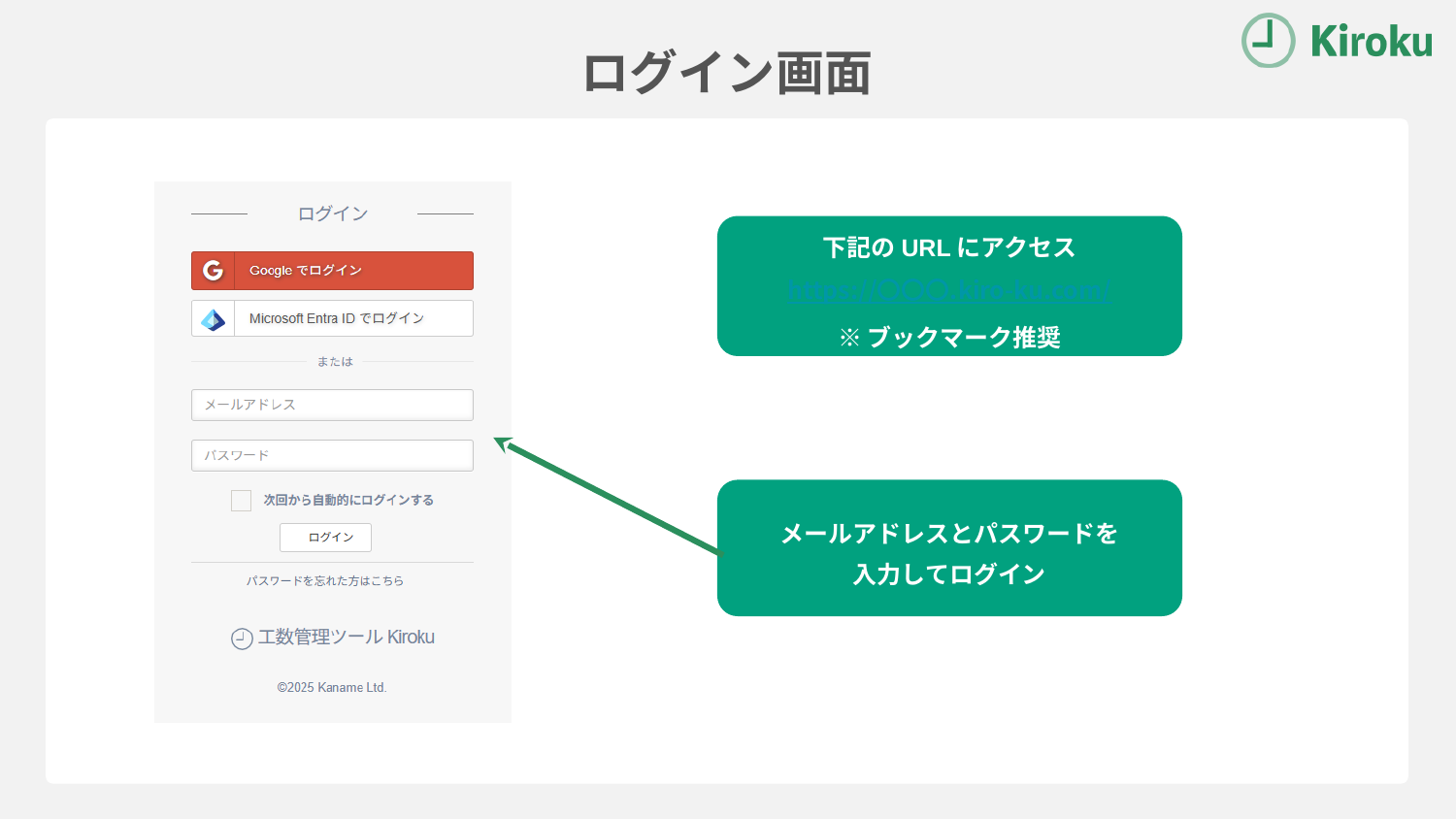

ログイン画面

下記のURLにアクセス
https://〇〇〇.kiro-ku.com/
※ブックマーク推奨

メールアドレスとパスワードを
入力してログイン